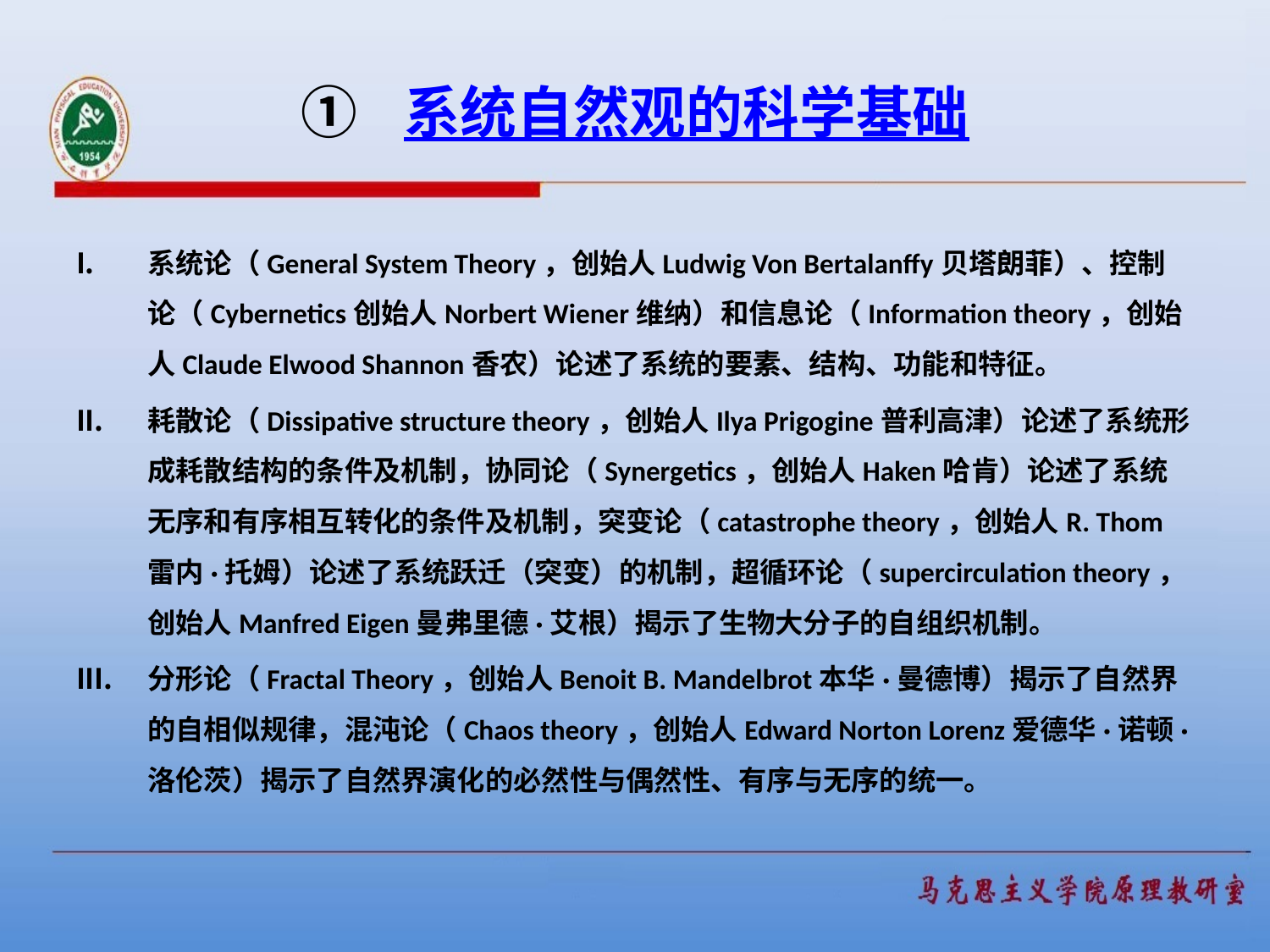

# 系统自然观的科学基础
系统论（General System Theory，创始人Ludwig Von Bertalanffy贝塔朗菲）、控制论（Cybernetics创始人Norbert Wiener维纳）和信息论（Information theory，创始人Claude Elwood Shannon香农）论述了系统的要素、结构、功能和特征。
耗散论（Dissipative structure theory，创始人Ilya Prigogine普利高津）论述了系统形成耗散结构的条件及机制，协同论（Synergetics，创始人Haken哈肯）论述了系统无序和有序相互转化的条件及机制，突变论（catastrophe theory，创始人R. Thom雷内·托姆）论述了系统跃迁（突变）的机制，超循环论（supercirculation theory，创始人Manfred Eigen曼弗里德·艾根）揭示了生物大分子的自组织机制。
分形论（Fractal Theory，创始人Benoit B. Mandelbrot本华·曼德博）揭示了自然界的自相似规律，混沌论（Chaos theory，创始人Edward Norton Lorenz爱德华·诺顿·洛伦茨）揭示了自然界演化的必然性与偶然性、有序与无序的统一。